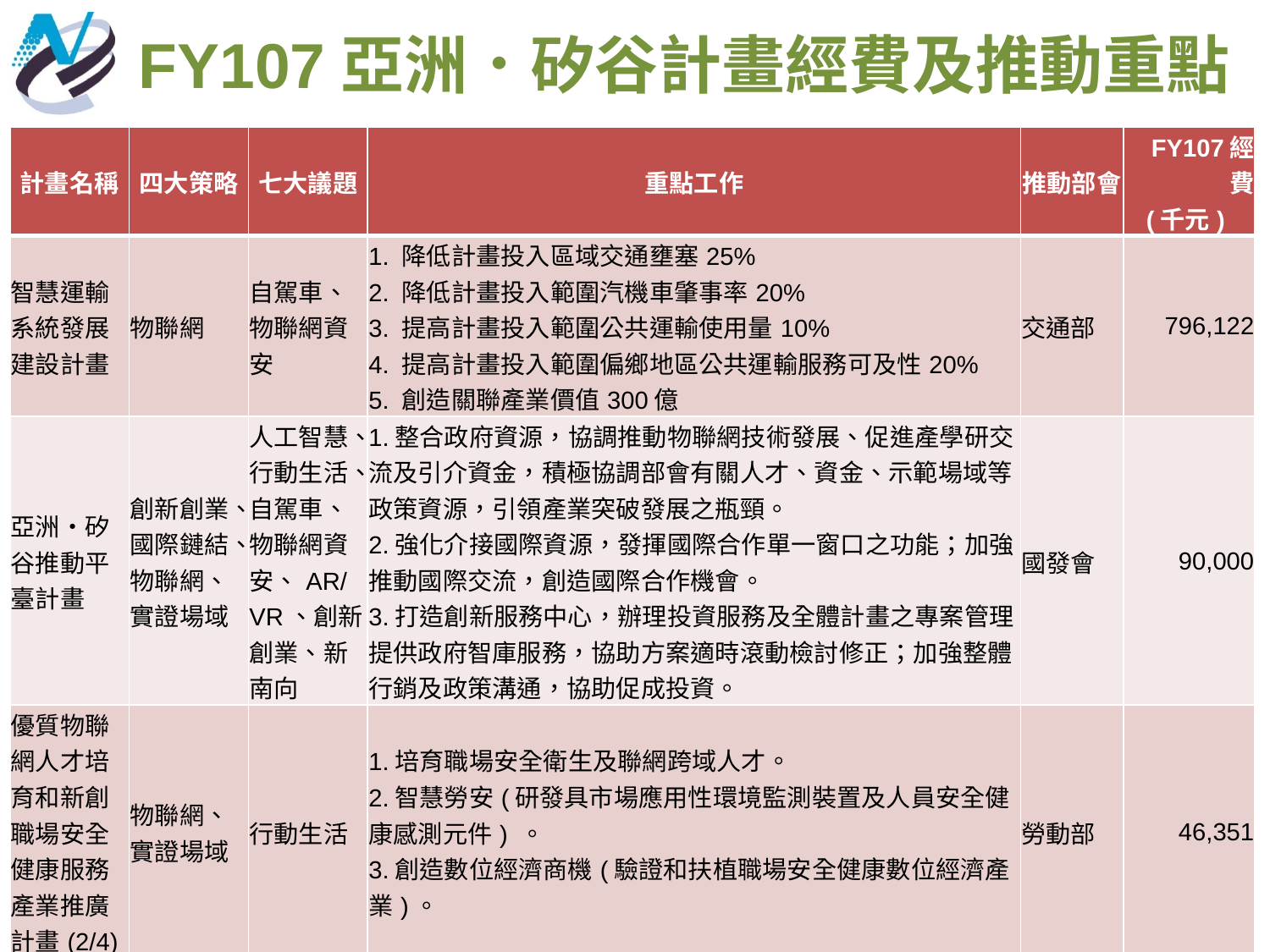

FY107亞洲．矽谷計畫經費及推動重點

| 計畫名稱 | 四大策略 | 七大議題 | 重點工作 | 推動部會 | FY107經費 (千元) |
| --- | --- | --- | --- | --- | --- |
| 智慧運輸系統發展建設計畫 | 物聯網 | 自駕車、物聯網資安 | 1. 降低計畫投入區域交通壅塞25% 2. 降低計畫投入範圍汽機車肇事率20% 3. 提高計畫投入範圍公共運輸使用量10% 4. 提高計畫投入範圍偏鄉地區公共運輸服務可及性20% 5. 創造關聯產業價值300億 | 交通部 | 796,122 |
| 亞洲‧矽谷推動平臺計畫 | 創新創業、國際鏈結、物聯網、實證場域 | 人工智慧、行動生活、自駕車、物聯網資安、AR/VR、創新創業、新南向 | 1.整合政府資源，協調推動物聯網技術發展、促進產學研交流及引介資金，積極協調部會有關人才、資金、示範場域等政策資源，引領產業突破發展之瓶頸。 2.強化介接國際資源，發揮國際合作單一窗口之功能；加強推動國際交流，創造國際合作機會。 3.打造創新服務中心，辦理投資服務及全體計畫之專案管理，提供政府智庫服務，協助方案適時滾動檢討修正；加強整體行銷及政策溝通，協助促成投資。 | 國發會 | 90,000 |
| 優質物聯網人才培育和新創職場安全健康服務產業推廣計畫(2/4) | 物聯網、實證場域 | 行動生活 | 1.培育職場安全衛生及聯網跨域人才。 2.智慧勞安(研發具市場應用性環境監測裝置及人員安全健康感測元件) 。 3.創造數位經濟商機(驗證和扶植職場安全健康數位經濟產業)。 | 勞動部 | 46,351 |
| 永續提供高品質醫療服務(3/4) | 物聯網 |  | 1.健康保險之改革 2.醫療模式之優化 | 衛福部 | 97,009 |
25